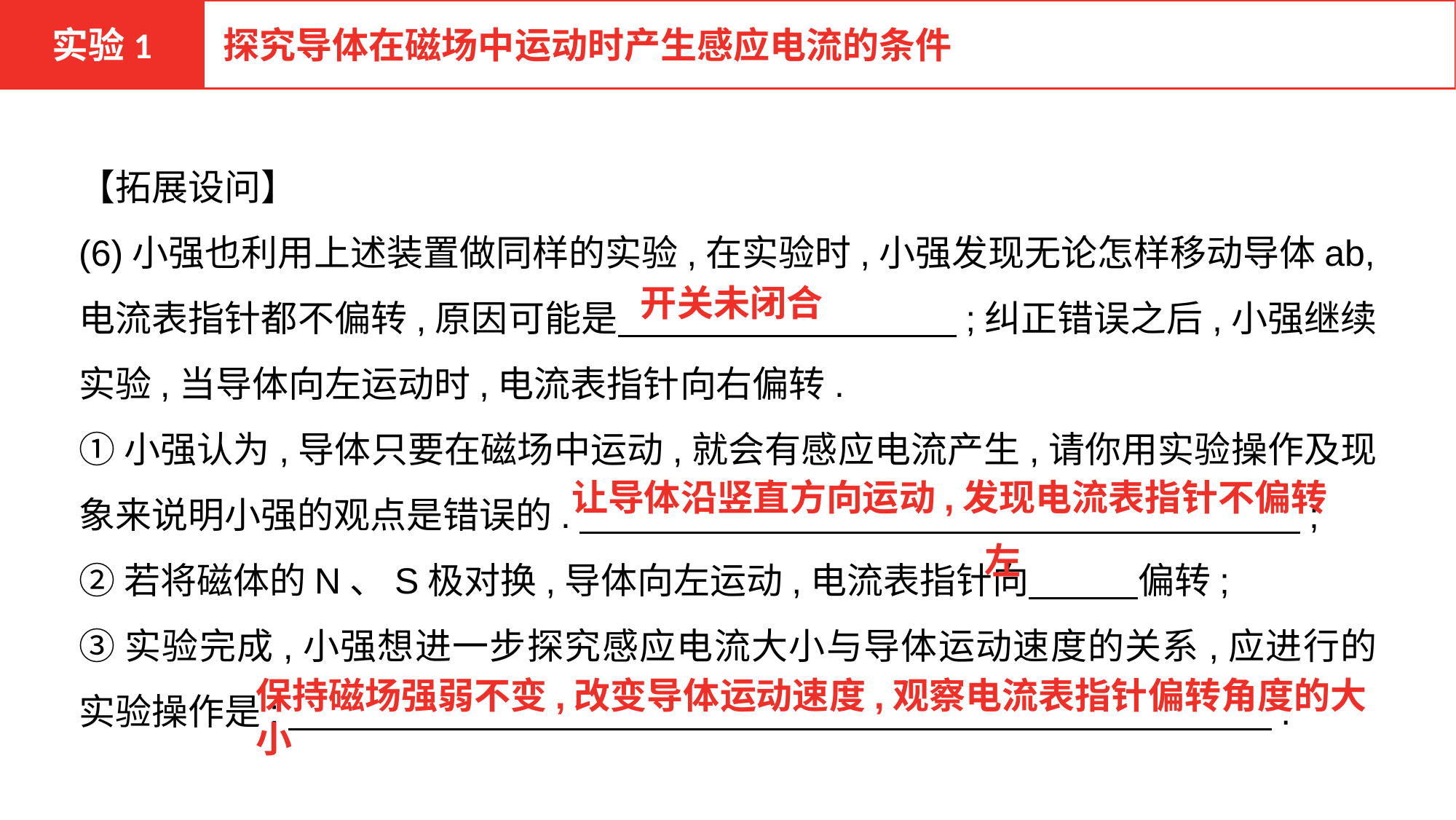

实验1
探究导体在磁场中运动时产生感应电流的条件
【拓展设问】
(6)小强也利用上述装置做同样的实验,在实验时,小强发现无论怎样移动导体ab,电流表指针都不偏转,原因可能是　　　　　　　          ;纠正错误之后,小强继续实验,当导体向左运动时,电流表指针向右偏转.
①小强认为,导体只要在磁场中运动,就会有感应电流产生,请你用实验操作及现象来说明小强的观点是错误的.　　　　　　　　　　        　　　　　　　　;
②若将磁体的N、S极对换,导体向左运动,电流表指针向　　　偏转;
③实验完成,小强想进一步探究感应电流大小与导体运动速度的关系,应进行的实验操作是:　      　　　　　　　　　　　　　　　　　　　　　　　　   .
开关未闭合
让导体沿竖直方向运动,发现电流表指针不偏转
左
保持磁场强弱不变,改变导体运动速度,观察电流表指针偏转角度的大小